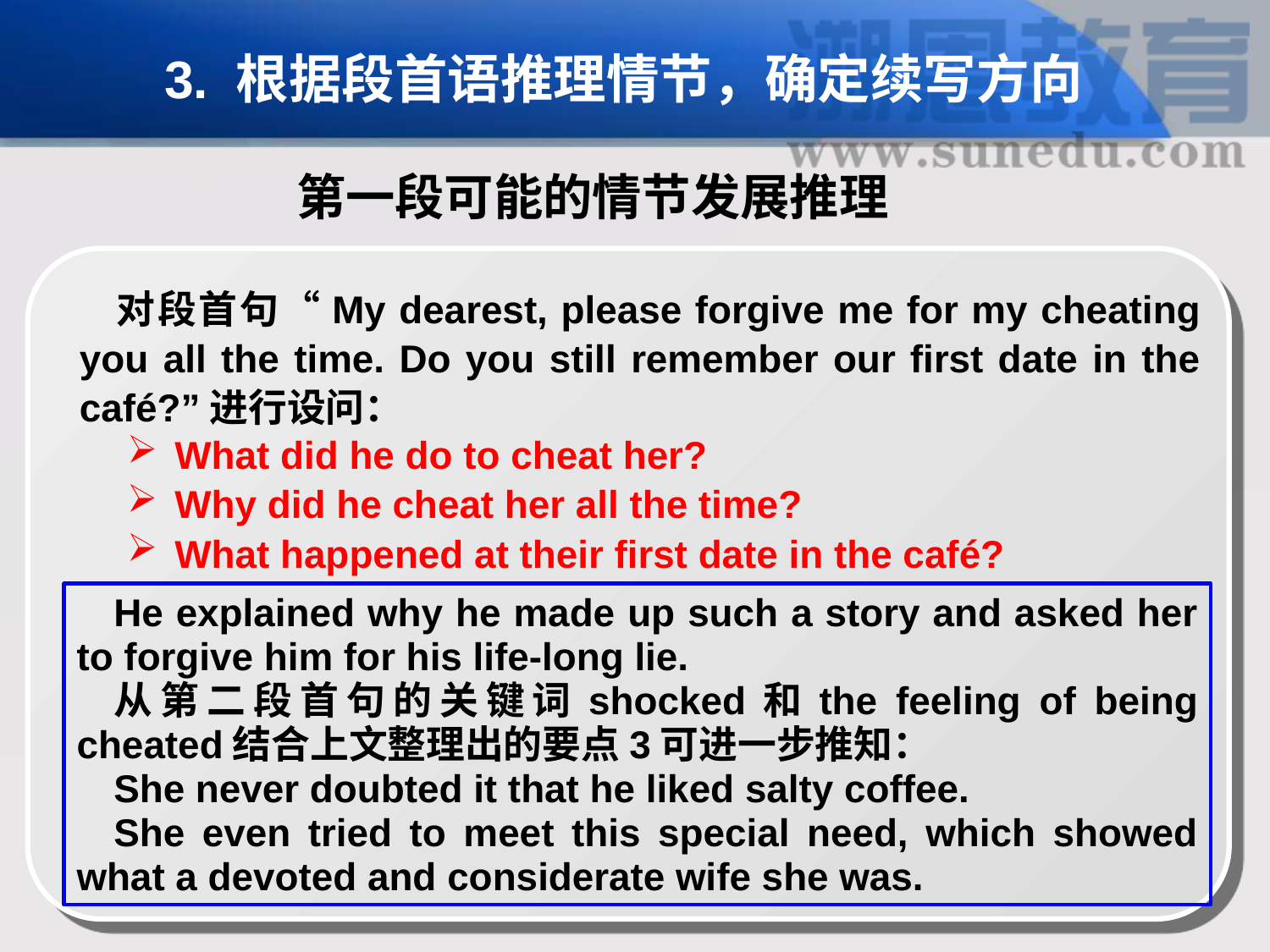

3. 根据段首语推理情节，确定续写方向
第一段可能的情节发展推理

对段首句“My dearest, please forgive me for my cheating you all the time. Do you still remember our first date in the café?”进行设问：
What did he do to cheat her?
Why did he cheat her all the time?
What happened at their first date in the café?
He explained why he made up such a story and asked her to forgive him for his life-long lie.
从第二段首句的关键词shocked和the feeling of being cheated结合上文整理出的要点3可进一步推知：
She never doubted it that he liked salty coffee.
She even tried to meet this special need, which showed what a devoted and considerate wife she was.